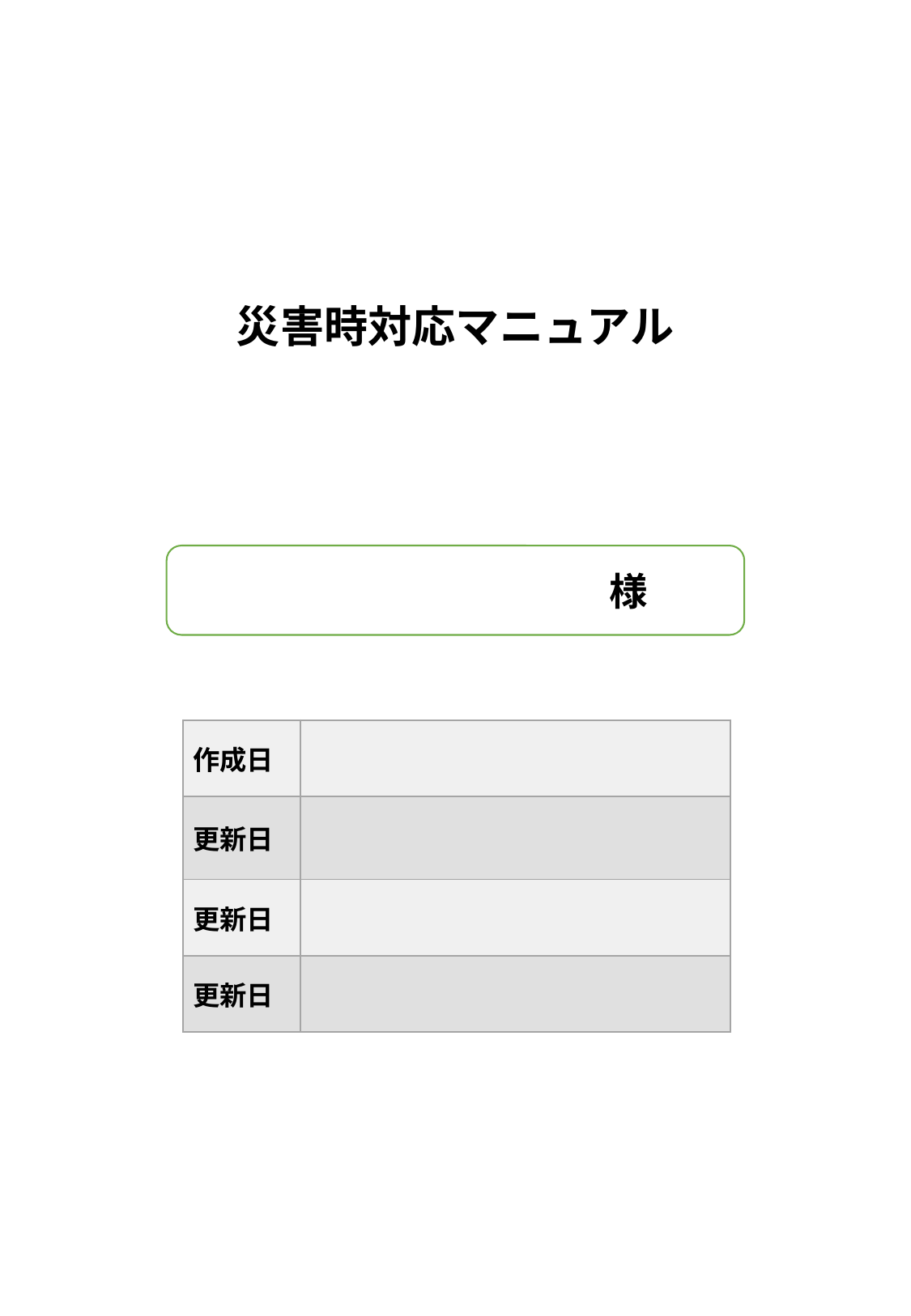

災害時対応マニュアル
　　　　　　　　　様
| 作成日 |  |
| --- | --- |
| 更新日 |  |
| 更新日 |  |
| 更新日 |  |